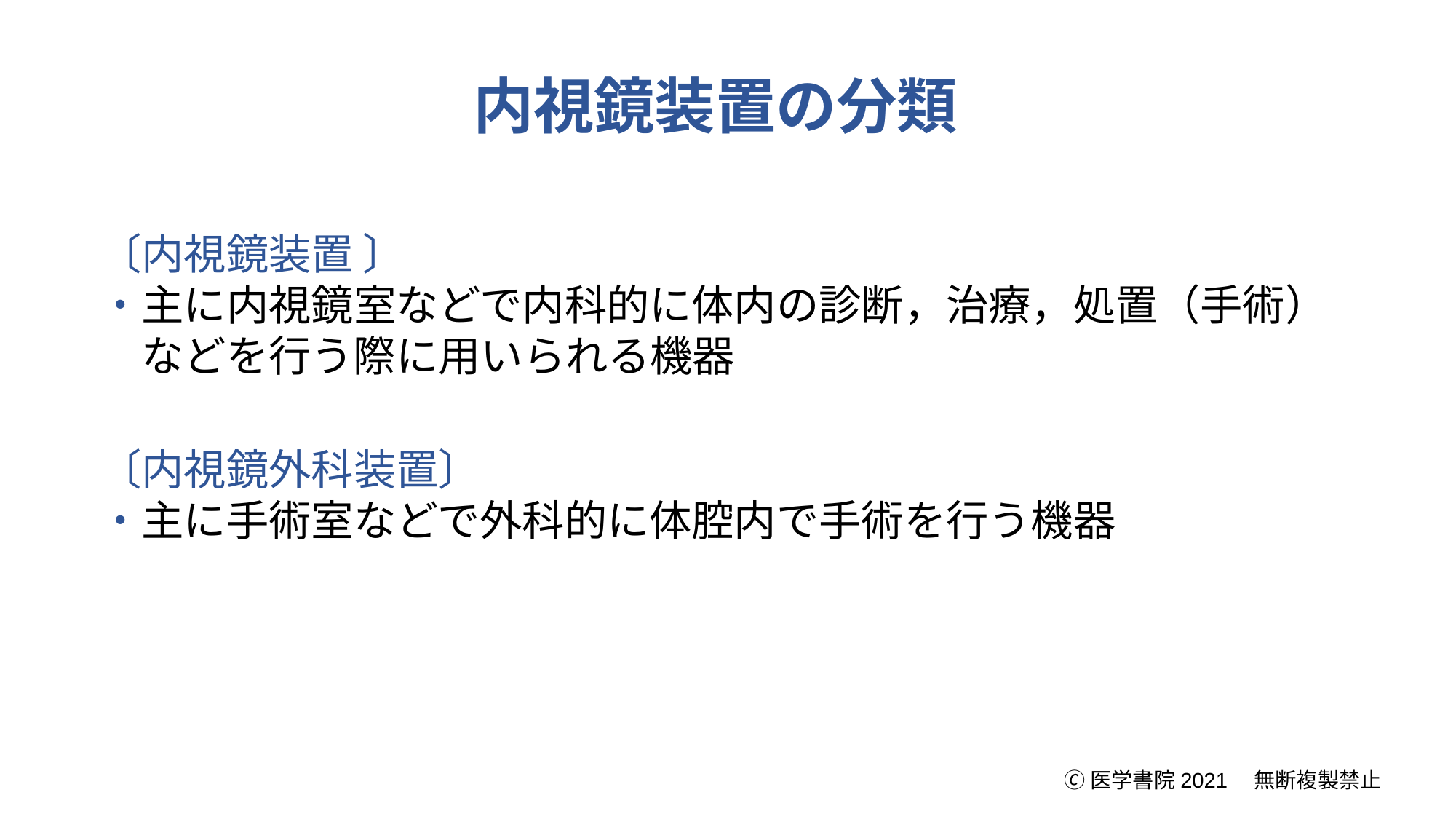

内視鏡装置の分類
〔内視鏡装置 〕
・主に内視鏡室などで内科的に体内の診断，治療，処置（手術）
　などを行う際に用いられる機器
〔内視鏡外科装置〕
・主に手術室などで外科的に体腔内で手術を行う機器
🄫医学書院2021　無断複製禁止